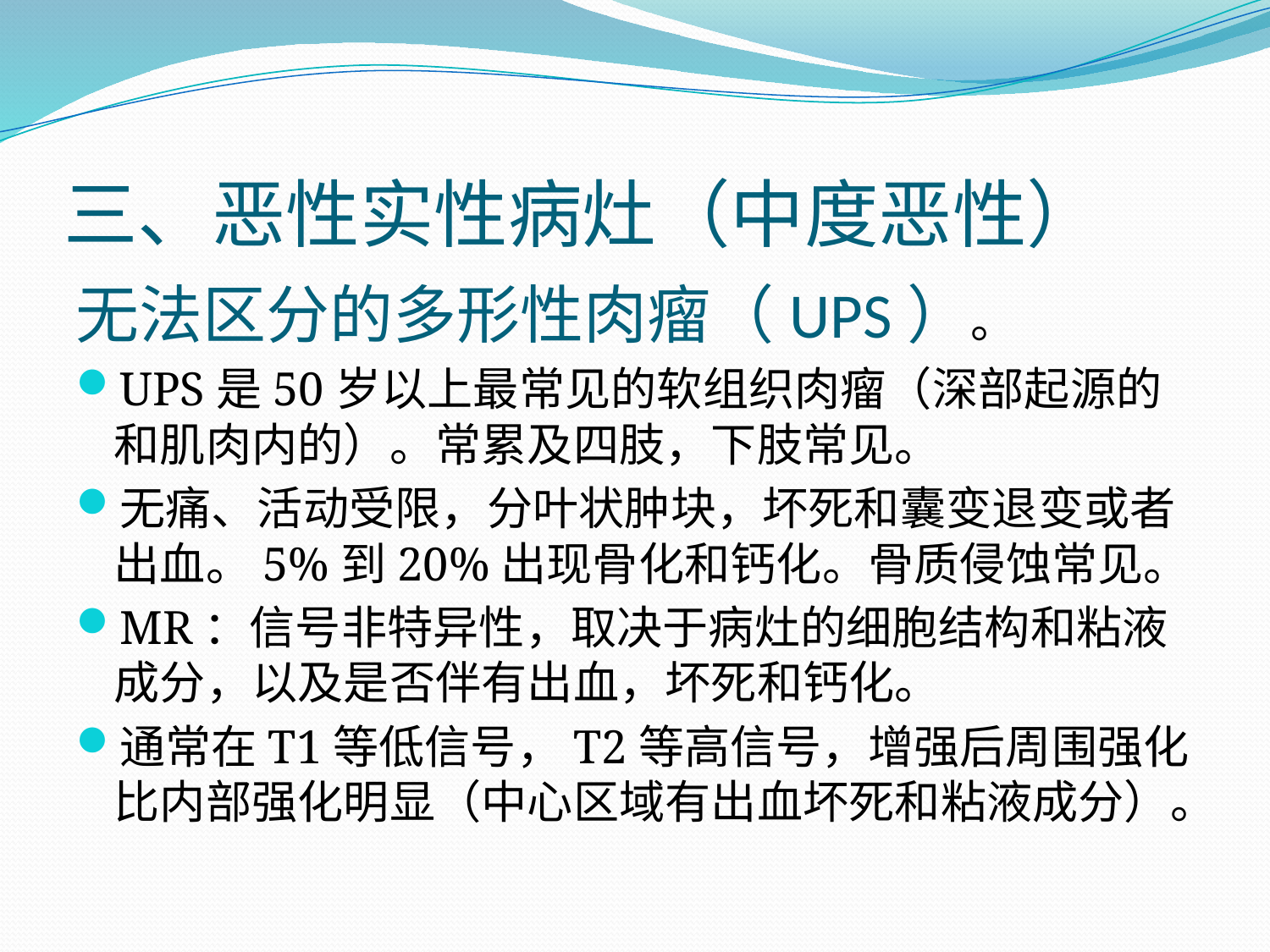

# 三、恶性实性病灶（中度恶性）
无法区分的多形性肉瘤（UPS）。
UPS是50岁以上最常见的软组织肉瘤（深部起源的和肌肉内的）。常累及四肢，下肢常见。
无痛、活动受限，分叶状肿块，坏死和囊变退变或者出血。5%到20%出现骨化和钙化。骨质侵蚀常见。
MR：信号非特异性，取决于病灶的细胞结构和粘液成分，以及是否伴有出血，坏死和钙化。
通常在T1等低信号，T2等高信号，增强后周围强化比内部强化明显（中心区域有出血坏死和粘液成分）。